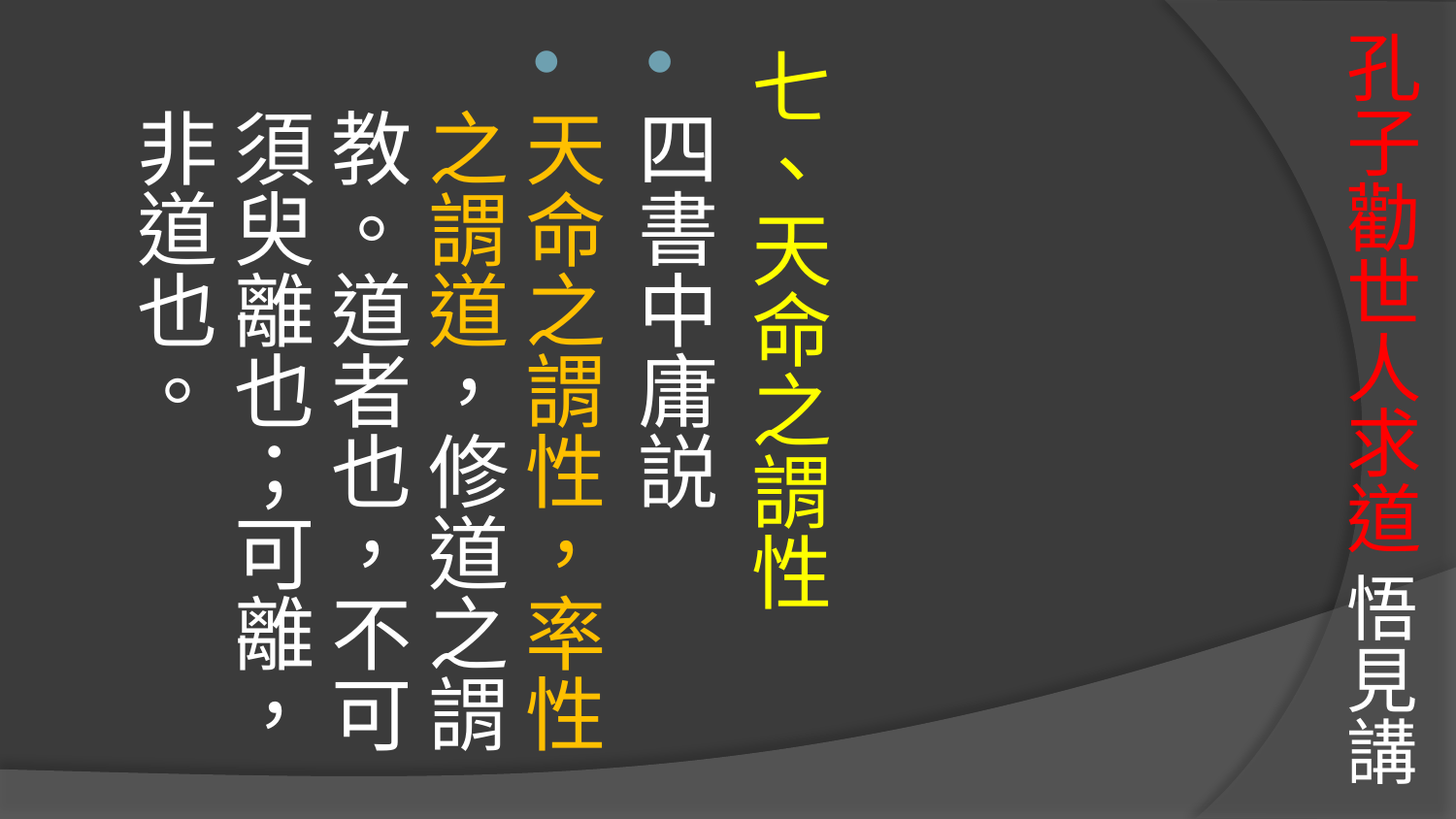

# 孔子勸世人求道 悟見講
七、天命之謂性
四書中庸説
天命之謂性，率性之謂道，修道之謂教。道者也，不可須臾離也；可離，非道也。